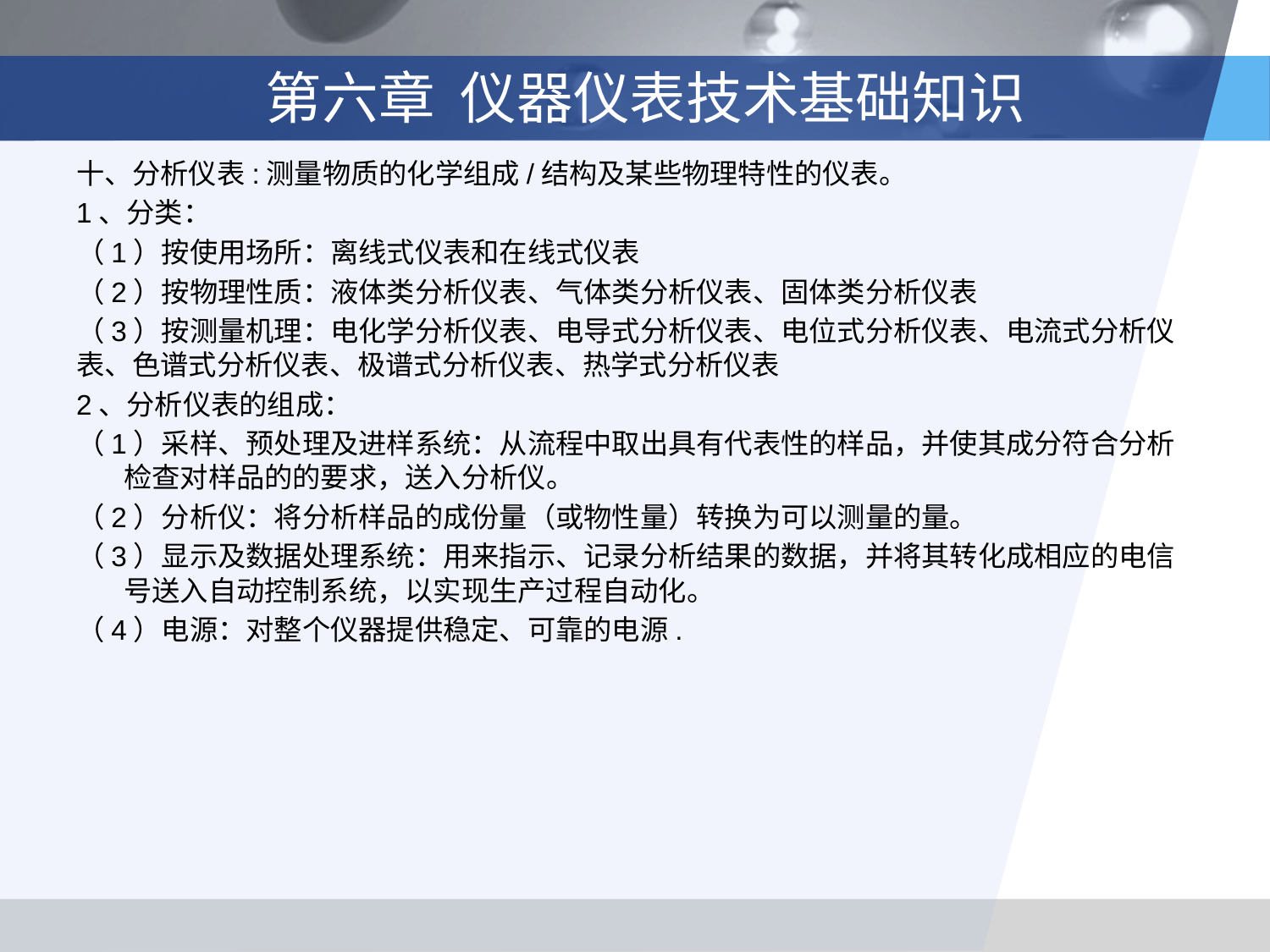

# 第六章  仪器仪表技术基础知识
十、分析仪表:测量物质的化学组成/结构及某些物理特性的仪表。
1、分类：
（1）按使用场所：离线式仪表和在线式仪表
（2）按物理性质：液体类分析仪表、气体类分析仪表、固体类分析仪表
（3）按测量机理：电化学分析仪表、电导式分析仪表、电位式分析仪表、电流式分析仪表、色谱式分析仪表、极谱式分析仪表、热学式分析仪表
2、分析仪表的组成：
（1）采样、预处理及进样系统：从流程中取出具有代表性的样品，并使其成分符合分析检查对样品的的要求，送入分析仪。
（2）分析仪：将分析样品的成份量（或物性量）转换为可以测量的量。
（3）显示及数据处理系统：用来指示、记录分析结果的数据，并将其转化成相应的电信号送入自动控制系统，以实现生产过程自动化。
（4）电源：对整个仪器提供稳定、可靠的电源.